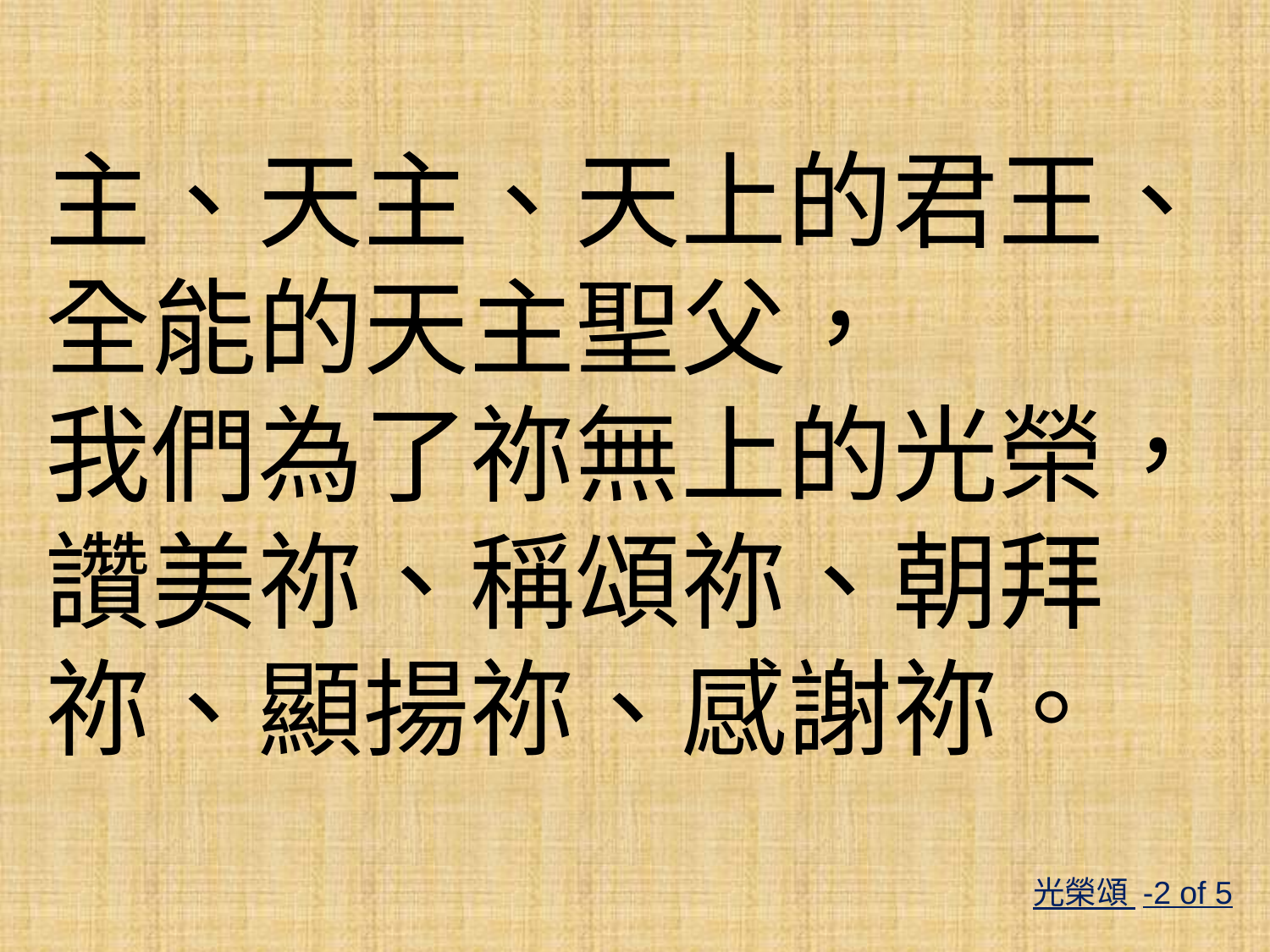

主、天主、天上的君王、全能的天主聖父，
我們為了祢無上的光榮， 讚美祢、稱頌祢、朝拜祢、顯揚祢、感謝祢。
光榮頌 -2 of 5